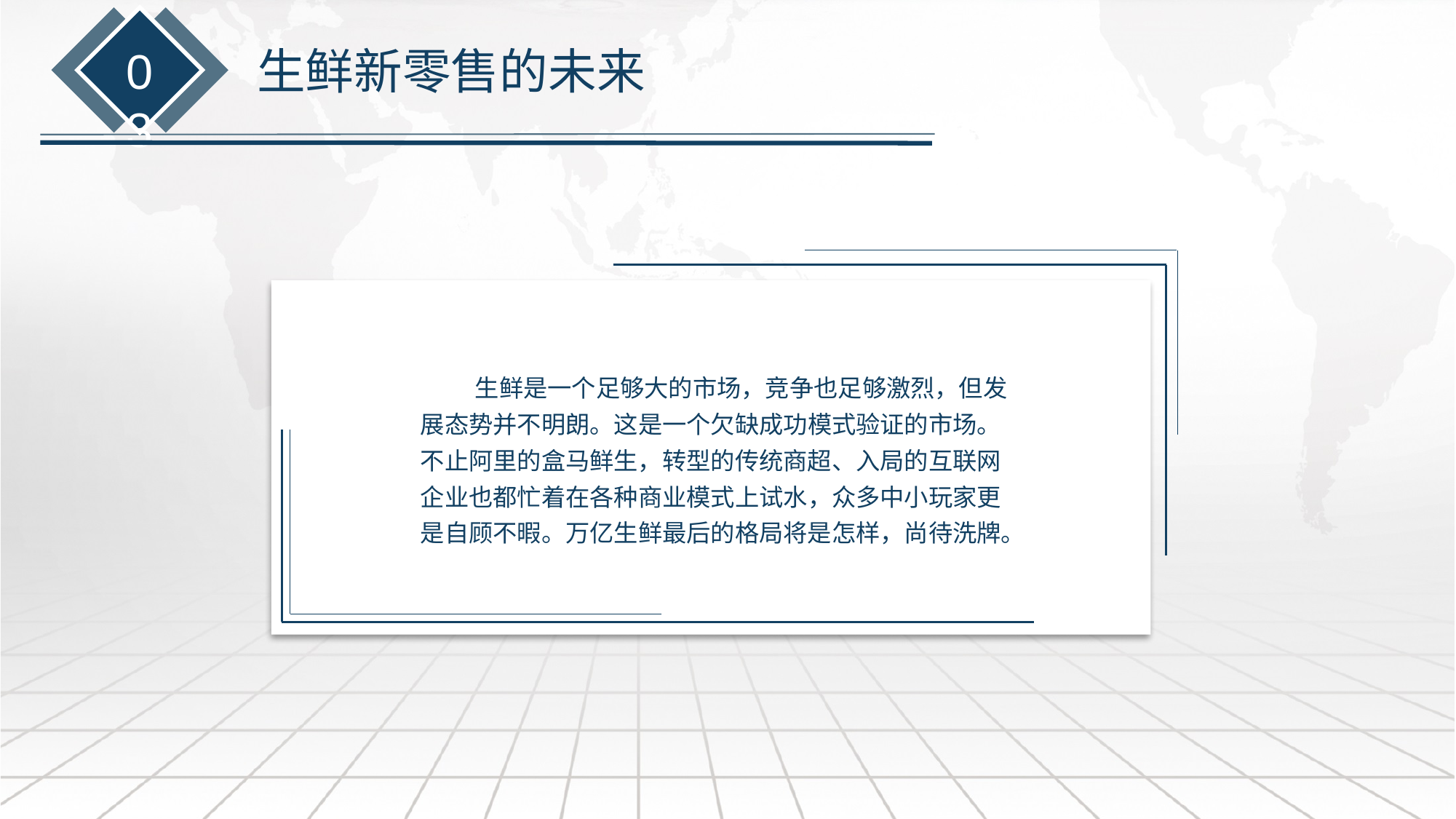

03
生鲜新零售的未来

生鲜是一个足够大的市场，竞争也足够激烈，但发展态势并不明朗。这是一个欠缺成功模式验证的市场。不止阿里的盒马鲜生，转型的传统商超、入局的互联网企业也都忙着在各种商业模式上试水，众多中小玩家更是自顾不暇。万亿生鲜最后的格局将是怎样，尚待洗牌。